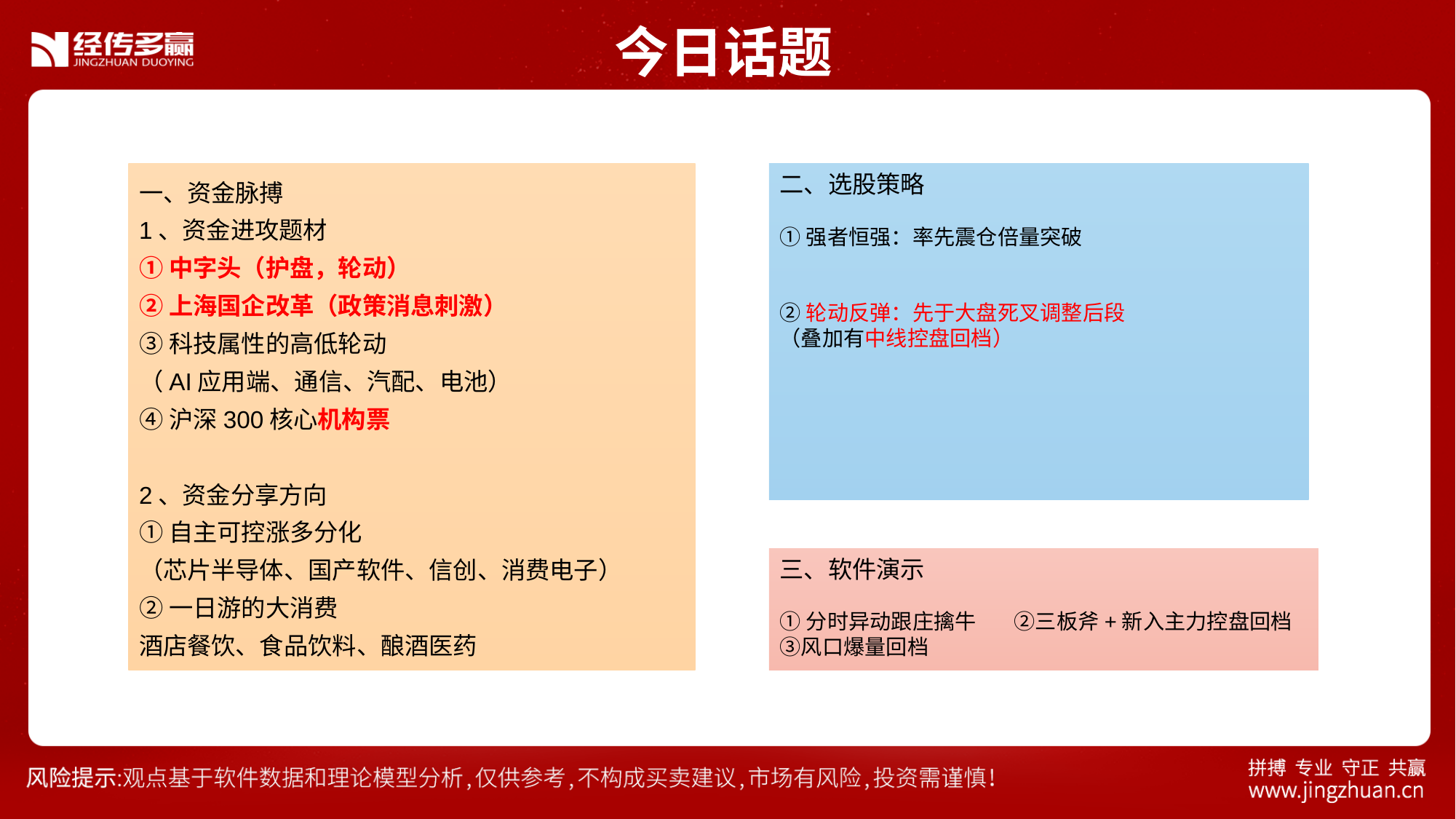

今日话题
一、资金脉搏
1、资金进攻题材
①中字头（护盘，轮动）
②上海国企改革（政策消息刺激）
③科技属性的高低轮动
（AI应用端、通信、汽配、电池）
④沪深300核心机构票

2、资金分享方向
①自主可控涨多分化
（芯片半导体、国产软件、信创、消费电子）
②一日游的大消费
酒店餐饮、食品饮料、酿酒医药

二、选股策略

①强者恒强：率先震仓倍量突破

②轮动反弹：先于大盘死叉调整后段
（叠加有中线控盘回档）

三、软件演示

①分时异动跟庄擒牛        ②三板斧+新入主力控盘回档    ③风口爆量回档